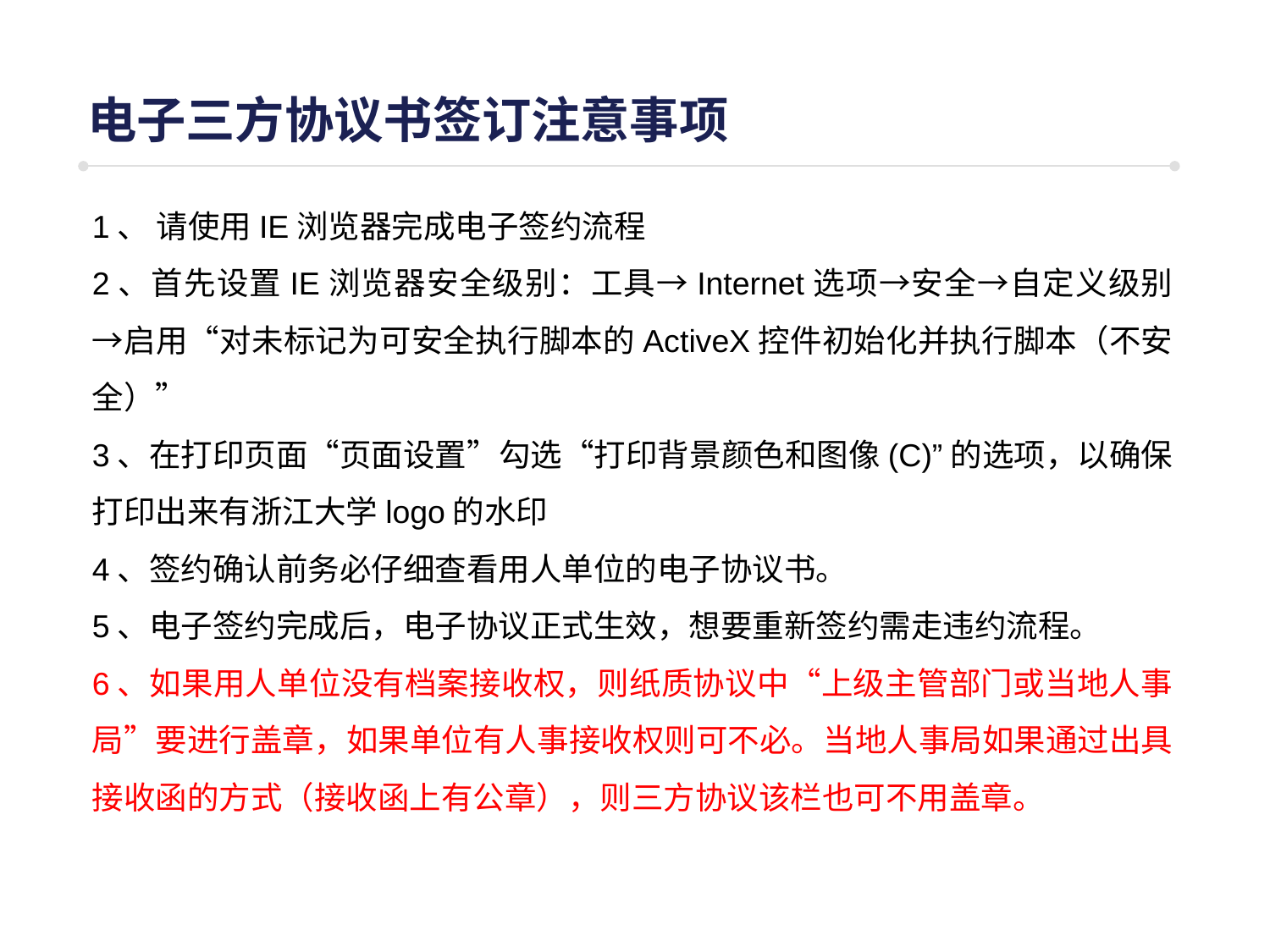

电子三方协议书签订注意事项
1、 请使用IE浏览器完成电子签约流程
2、首先设置IE浏览器安全级别：工具→Internet选项→安全→自定义级别→启用“对未标记为可安全执行脚本的ActiveX控件初始化并执行脚本（不安全）”
3、在打印页面“页面设置”勾选“打印背景颜色和图像(C)”的选项，以确保打印出来有浙江大学logo的水印
4、签约确认前务必仔细查看用人单位的电子协议书。
5、电子签约完成后，电子协议正式生效，想要重新签约需走违约流程。
6、如果用人单位没有档案接收权，则纸质协议中“上级主管部门或当地人事局”要进行盖章，如果单位有人事接收权则可不必。当地人事局如果通过出具接收函的方式（接收函上有公章），则三方协议该栏也可不用盖章。